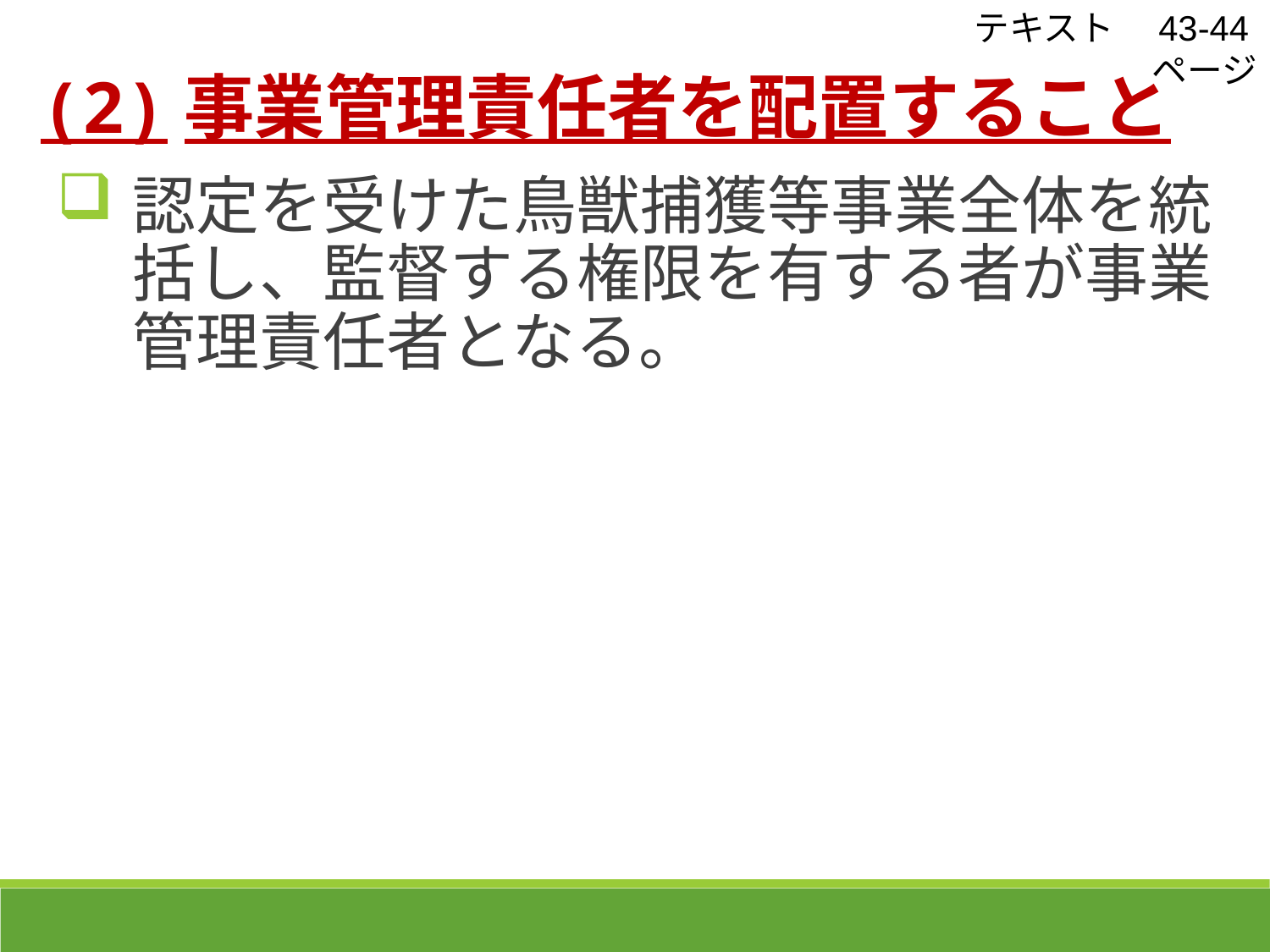

テキスト　43-44ページ
 (2)事業管理責任者を配置すること
認定を受けた鳥獣捕獲等事業全体を統括し、監督する権限を有する者が事業管理責任者となる。